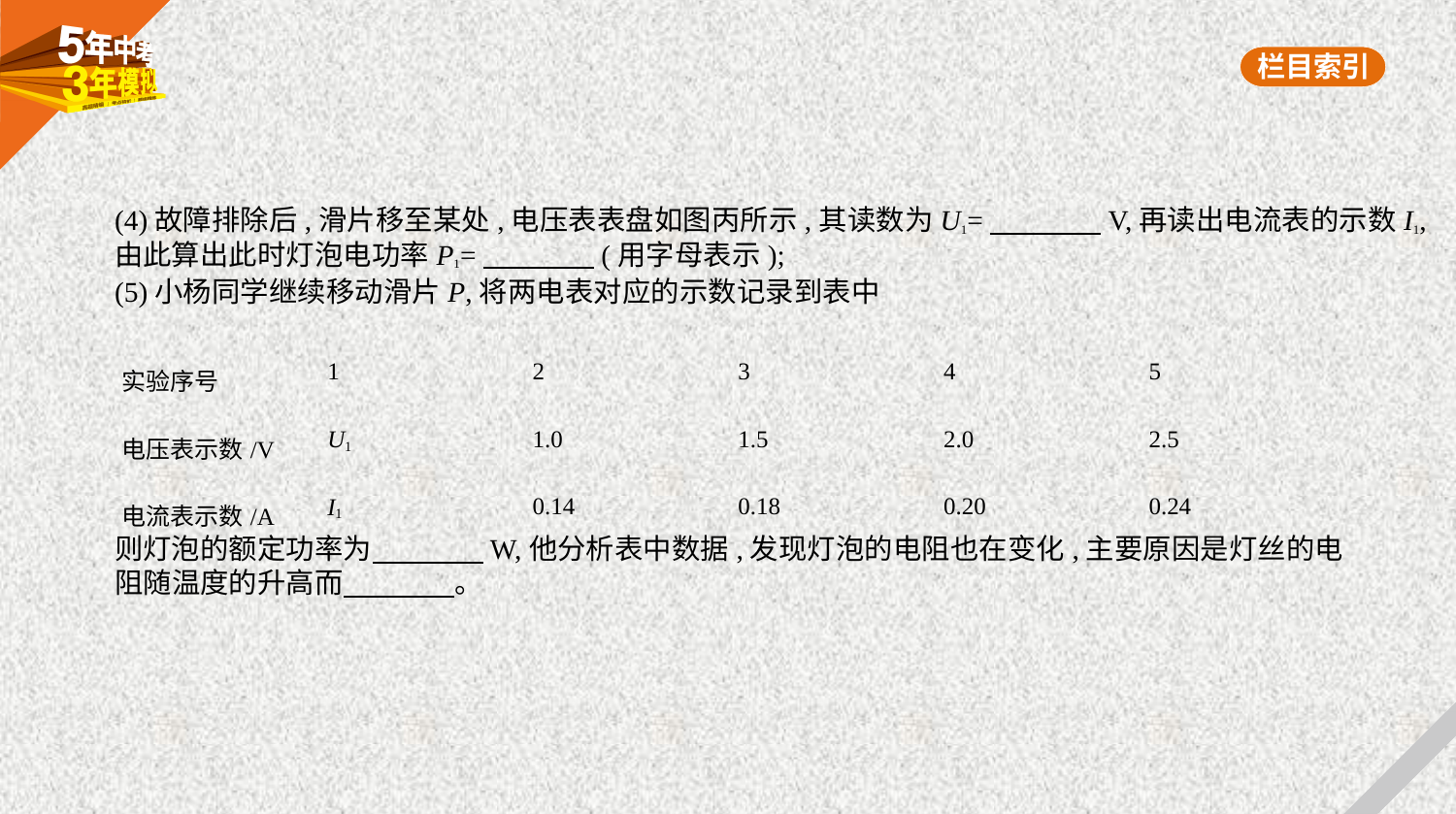

(4)故障排除后,滑片移至某处,电压表表盘如图丙所示,其读数为U1=　　　    V,再读出电流表的示数I1,
由此算出此时灯泡电功率P1=　　　    (用字母表示);
(5)小杨同学继续移动滑片P,将两电表对应的示数记录到表中
| 实验序号 | 1 | 2 | 3 | 4 | 5 |
| --- | --- | --- | --- | --- | --- |
| 电压表示数/V | U1 | 1.0 | 1.5 | 2.0 | 2.5 |
| 电流表示数/A | I1 | 0.14 | 0.18 | 0.20 | 0.24 |
则灯泡的额定功率为　　　    W,他分析表中数据,发现灯泡的电阻也在变化,主要原因是灯丝的电
阻随温度的升高而　　　    。